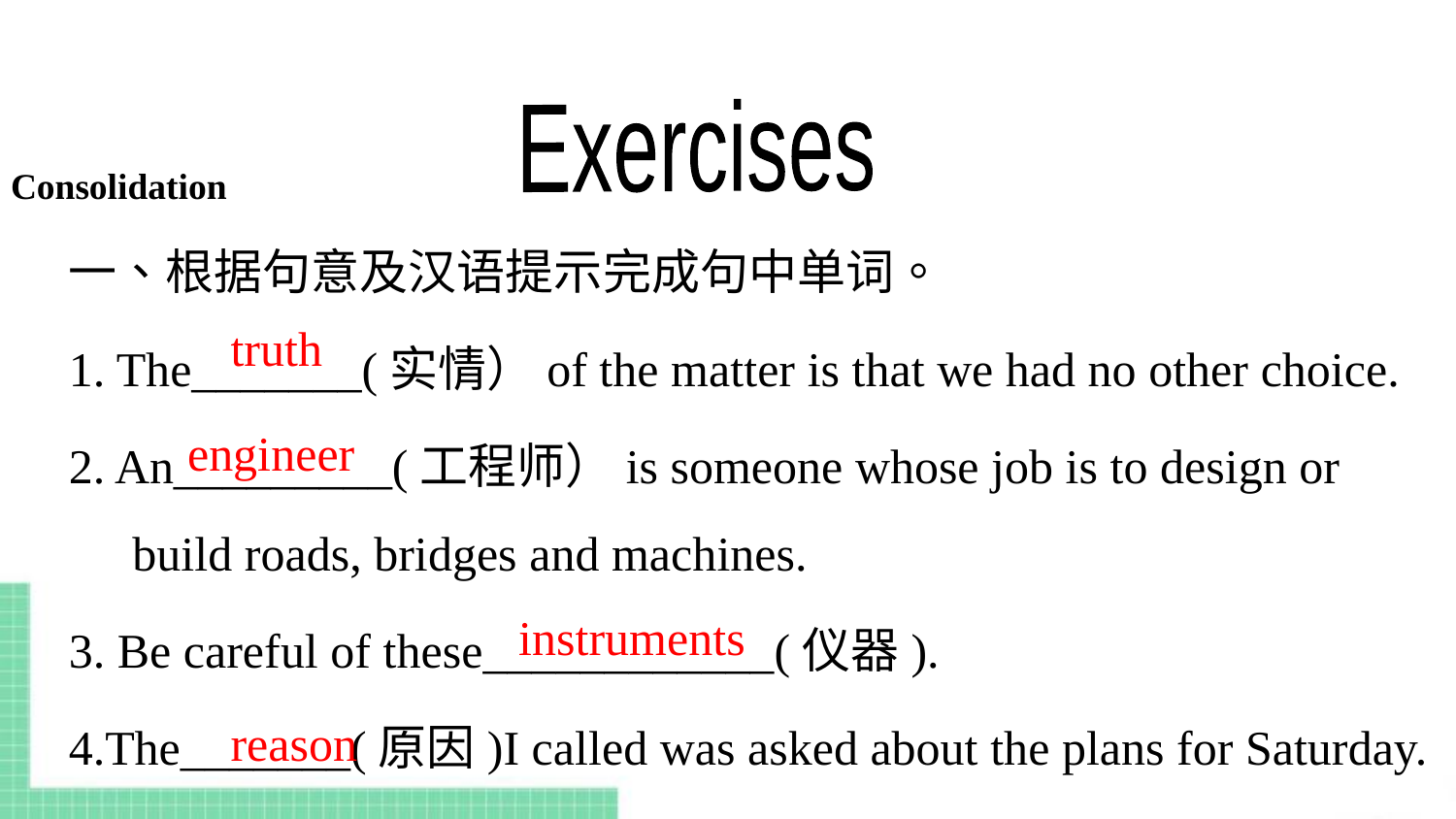

Exercises
Consolidation
一、根据句意及汉语提示完成句中单词。
1. The_______(实情）of the matter is that we had no other choice.
2. An_________(工程师）is someone whose job is to design or build roads, bridges and machines.
3. Be careful of these____________(仪器).
4.The_______(原因)I called was asked about the plans for Saturday.
truth
engineer
instruments
reason